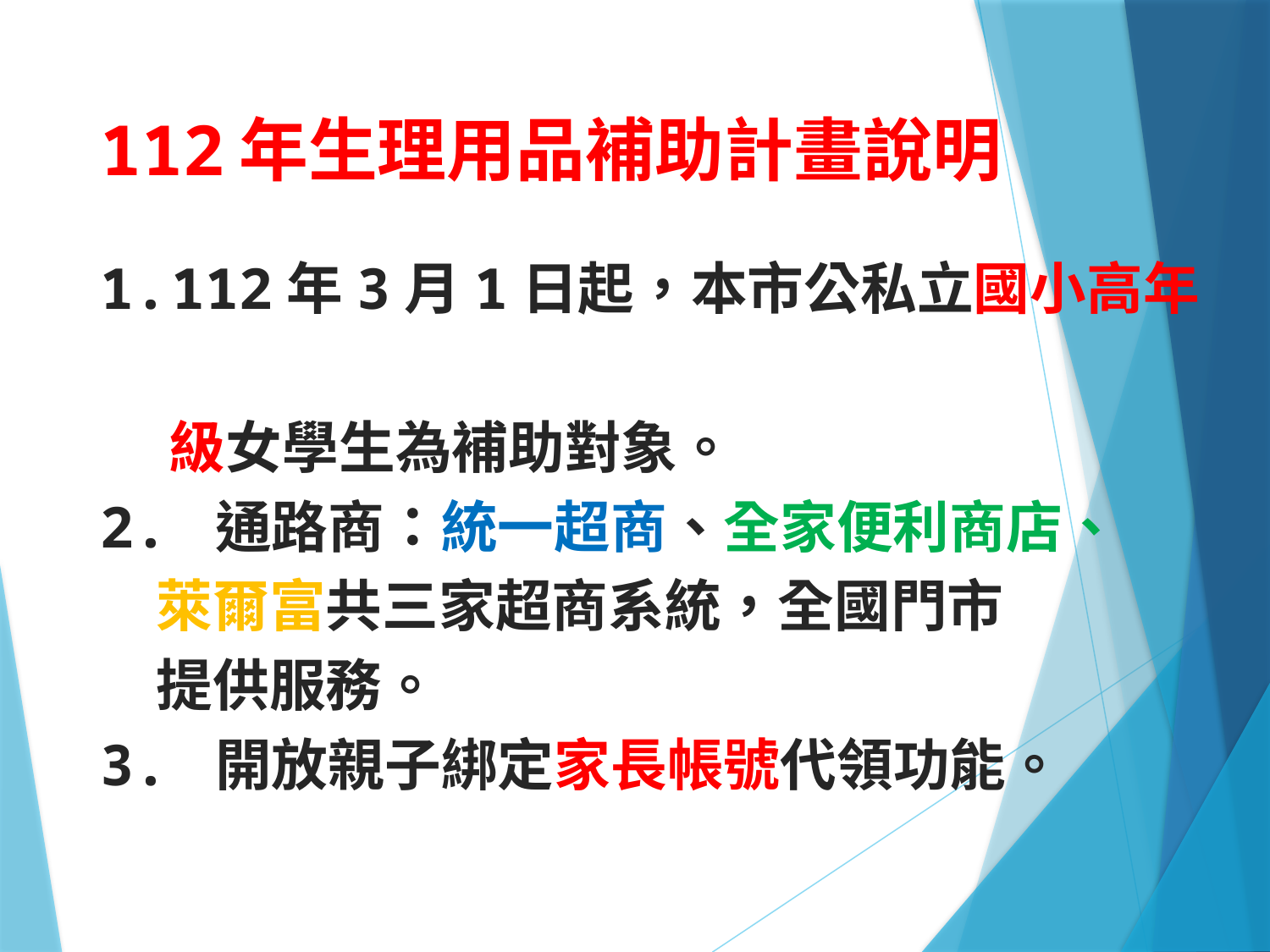

# 112年生理用品補助計畫說明
112年3月1日起，本市公私立國小高年
　 級女學生為補助對象。
2. 通路商：統一超商、全家便利商店、
　萊爾富共三家超商系統，全國門市
　提供服務。
3. 開放親子綁定家長帳號代領功能。